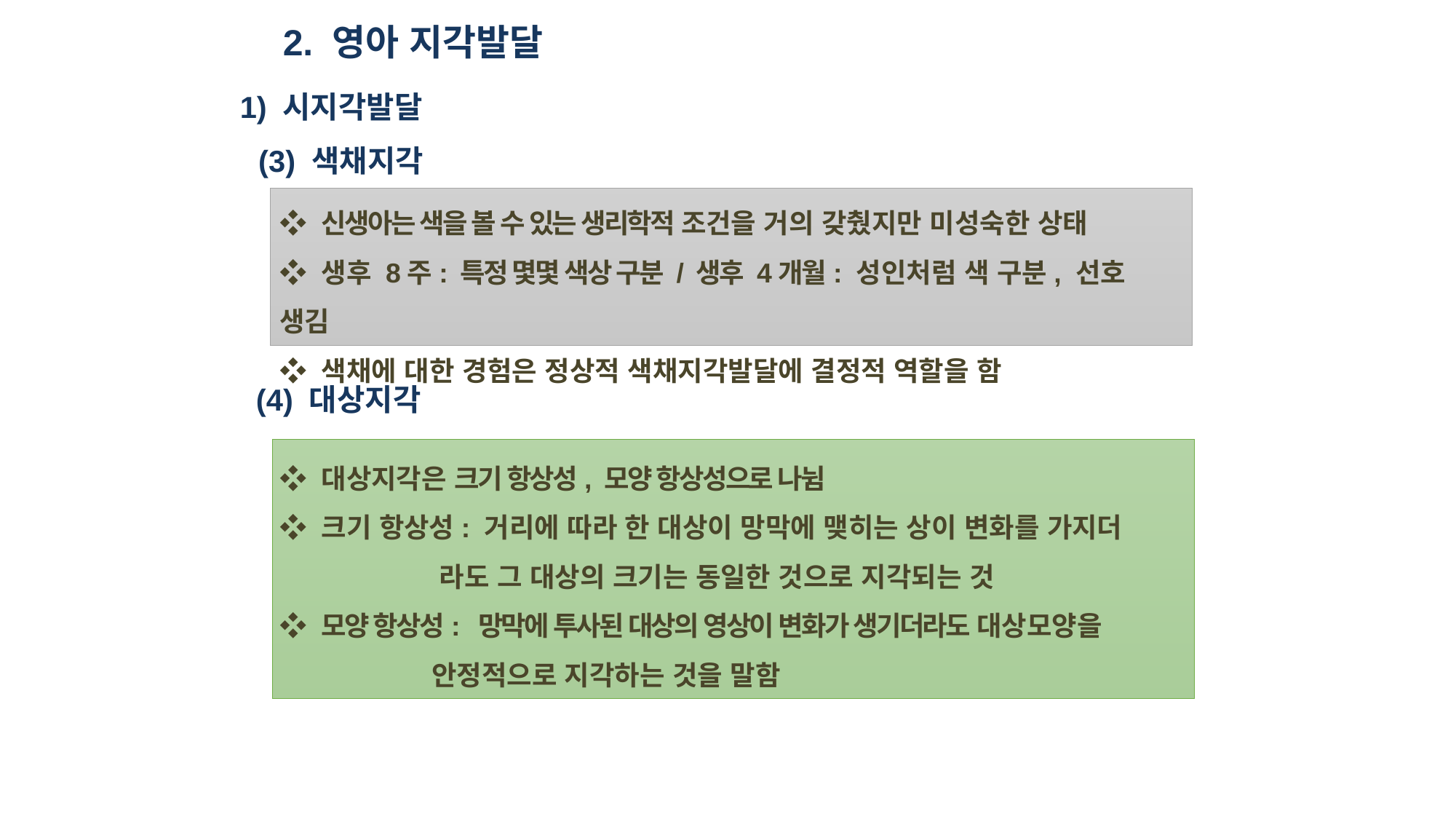

2. 영아 지각발달
1) 시지각발달
(3) 색채지각
❖ 신생아는 색을 볼 수 있는 생리학적 조건을 거의 갖췄지만 미성숙한 상태
❖ 생후 8주: 특정 몇몇 색상 구분 / 생후 4개월: 성인처럼 색 구분, 선호 생김
❖ 색채에 대한 경험은 정상적 색채지각발달에 결정적 역할을 함

(4) 대상지각

❖ 대상지각은 크기 항상성, 모양 항상성으로 나뉨
❖ 크기 항상성: 거리에 따라 한 대상이 망막에 맺히는 상이 변화를 가지더
                    라도 그 대상의 크기는 동일한 것으로 지각되는 것
❖ 모양 항상성:  망막에 투사된 대상의 영상이 변화가 생기더라도 대상모양을
                   안정적으로 지각하는 것을 말함